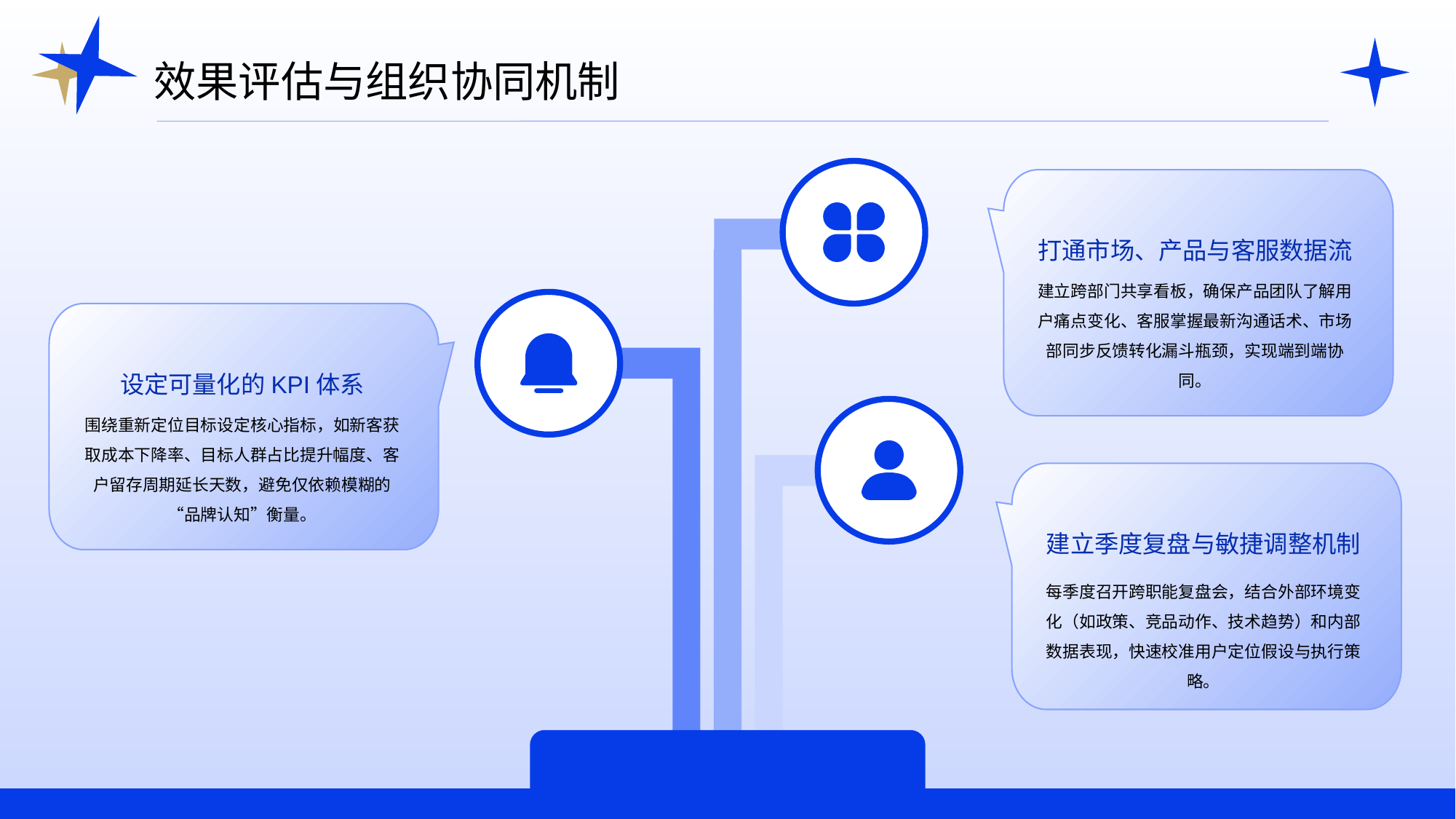

效果评估与组织协同机制

打通市场、产品与客服数据流

建立跨部门共享看板，确保产品团队了解用户痛点变化、客服掌握最新沟通话术、市场部同步反馈转化漏斗瓶颈，实现端到端协同。

设定可量化的KPI体系

围绕重新定位目标设定核心指标，如新客获取成本下降率、目标人群占比提升幅度、客户留存周期延长天数，避免仅依赖模糊的“品牌认知”衡量。

建立季度复盘与敏捷调整机制

每季度召开跨职能复盘会，结合外部环境变化（如政策、竞品动作、技术趋势）和内部数据表现，快速校准用户定位假设与执行策略。